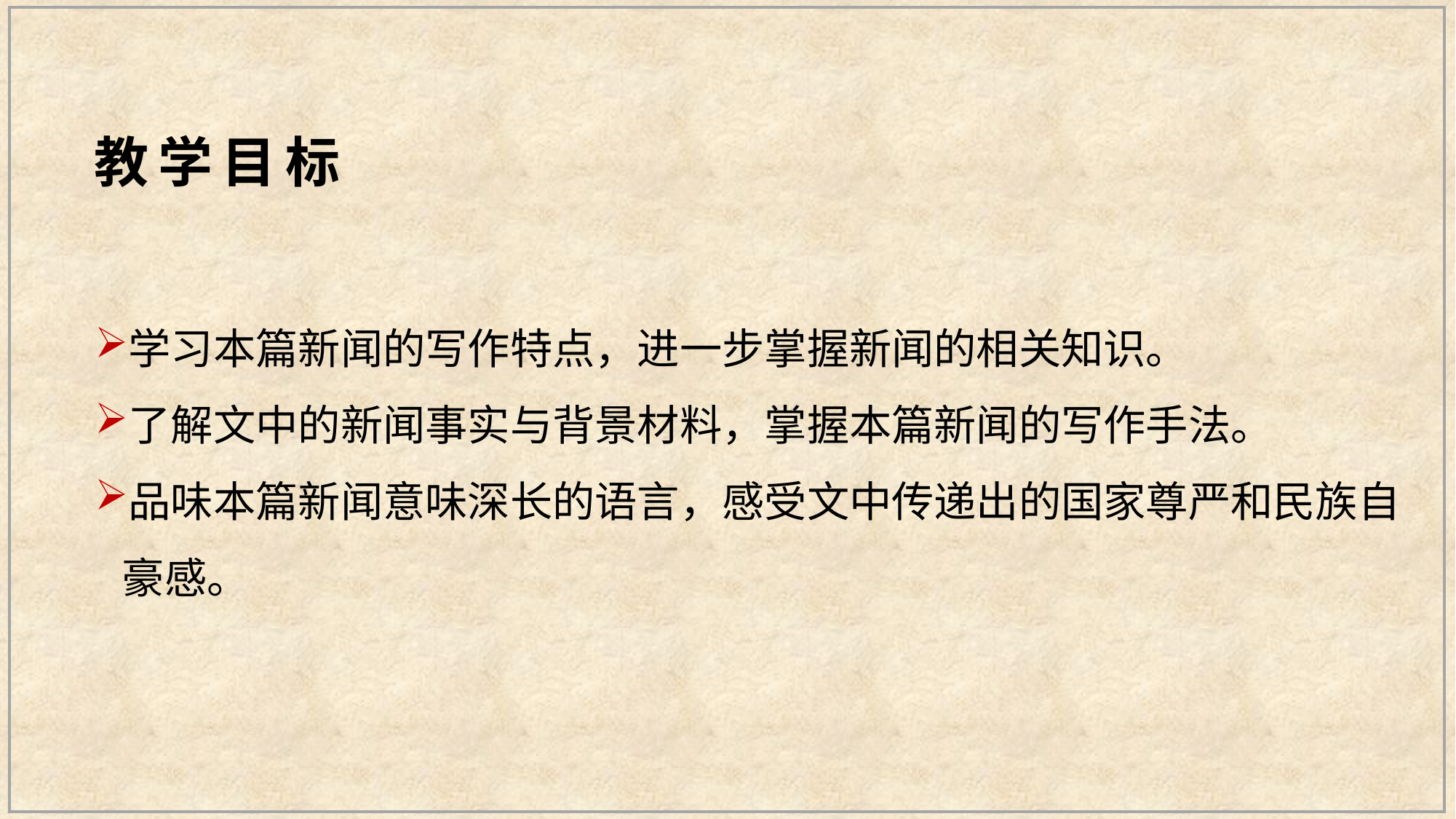

教学目标
学习本篇新闻的写作特点，进一步掌握新闻的相关知识。
了解文中的新闻事实与背景材料，掌握本篇新闻的写作手法。
品味本篇新闻意味深长的语言，感受文中传递出的国家尊严和民族自豪感。